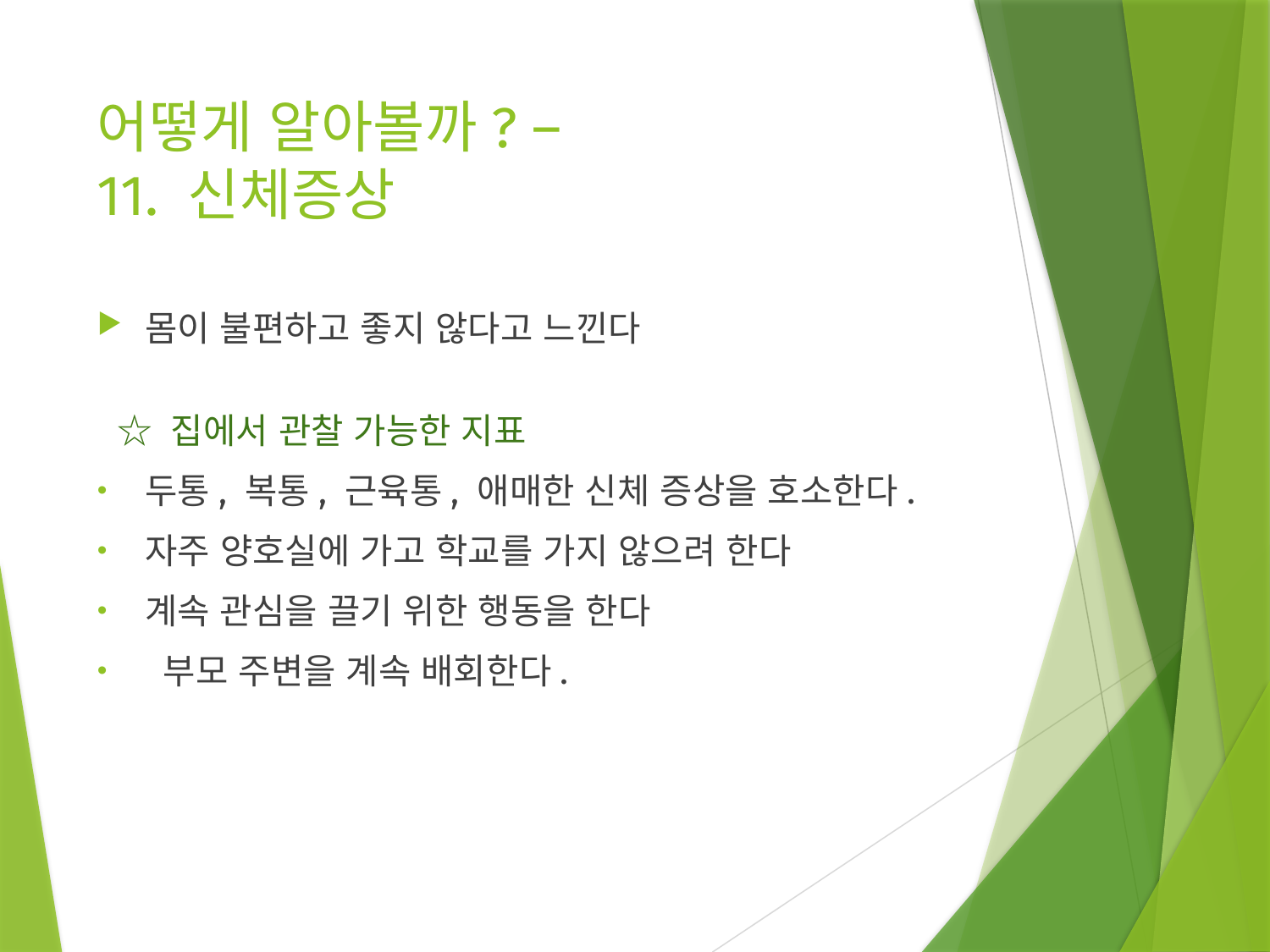

# 어떻게 알아볼까? – 11. 신체증상
몸이 불편하고 좋지 않다고 느낀다
  ☆ 집에서 관찰 가능한 지표
두통, 복통, 근육통, 애매한 신체 증상을 호소한다.
자주 양호실에 가고 학교를 가지 않으려 한다
계속 관심을 끌기 위한 행동을 한다
 부모 주변을 계속 배회한다.